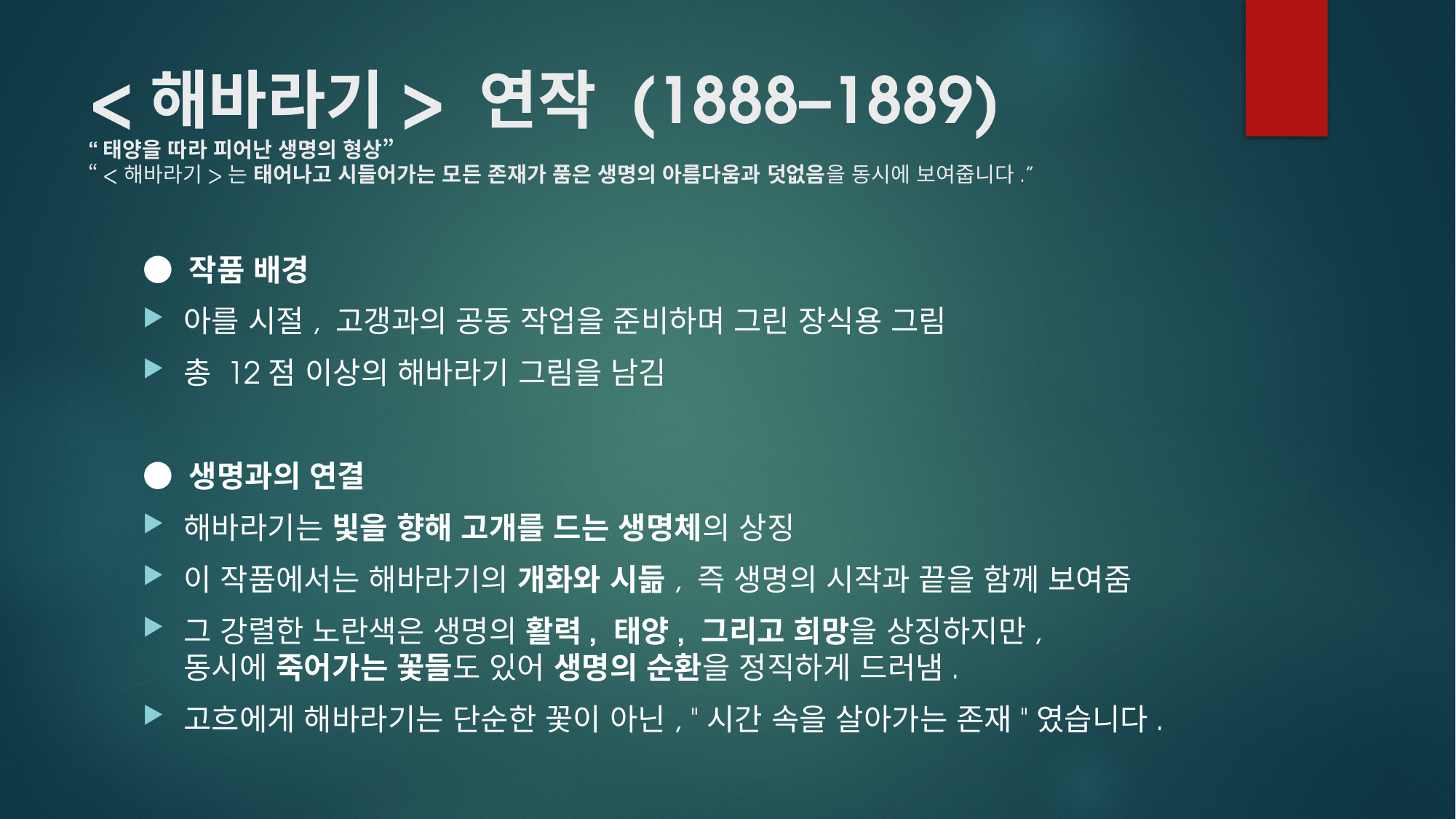

# <해바라기> 연작 (1888–1889) “태양을 따라 피어난 생명의 형상” “<해바라기>는 태어나고 시들어가는 모든 존재가 품은 생명의 아름다움과 덧없음을 동시에 보여줍니다.”
● 작품 배경
아를 시절, 고갱과의 공동 작업을 준비하며 그린 장식용 그림
총 12점 이상의 해바라기 그림을 남김

● 생명과의 연결
해바라기는 빛을 향해 고개를 드는 생명체의 상징
이 작품에서는 해바라기의 개화와 시듦, 즉 생명의 시작과 끝을 함께 보여줌
그 강렬한 노란색은 생명의 활력, 태양, 그리고 희망을 상징하지만,
동시에 죽어가는 꽃들도 있어 생명의 순환을 정직하게 드러냄.
고흐에게 해바라기는 단순한 꽃이 아닌, "시간 속을 살아가는 존재"였습니다.